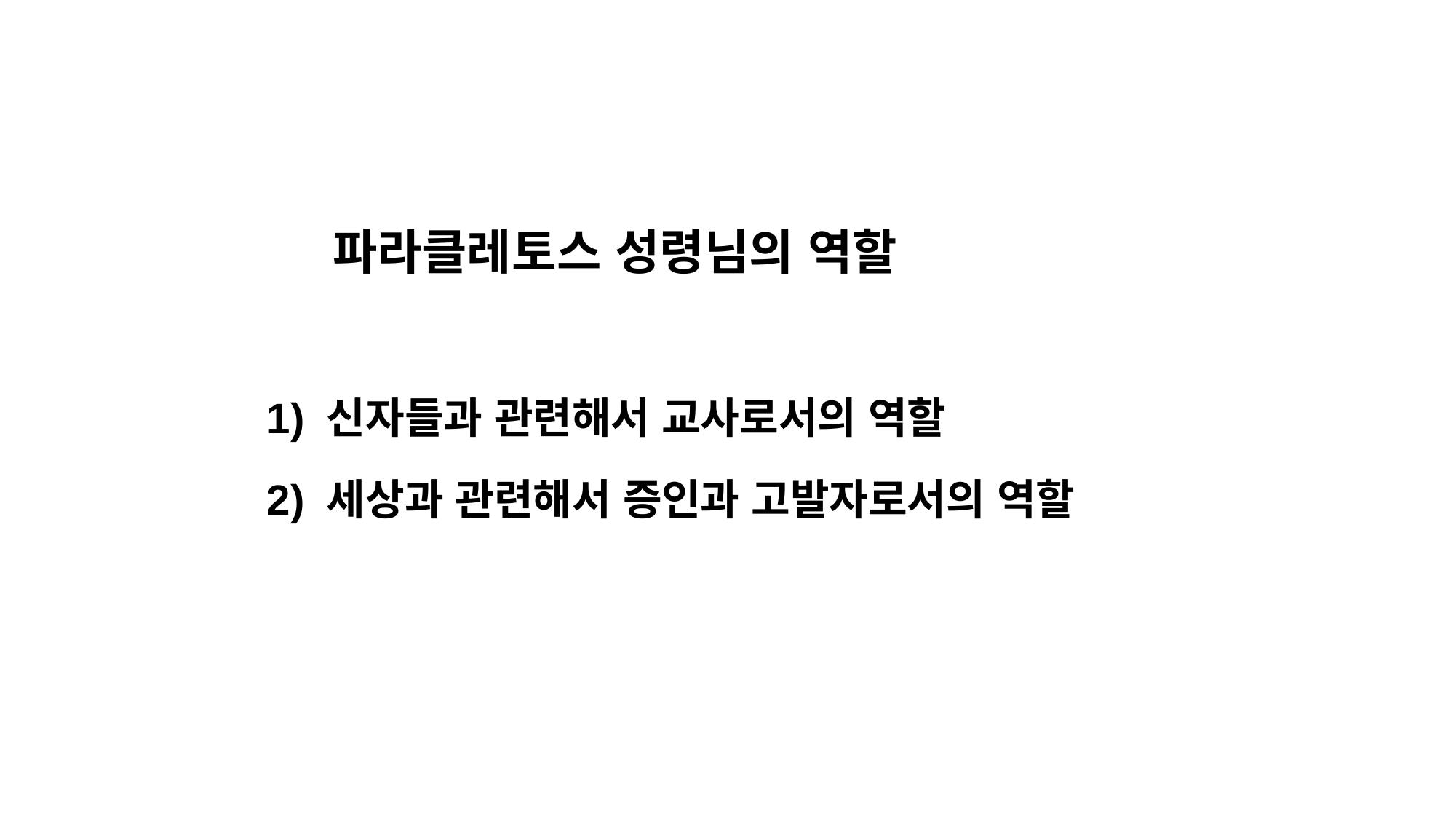

파라클레토스 성령님의 역할

1) 신자들과 관련해서 교사로서의 역할
2) 세상과 관련해서 증인과 고발자로서의 역할